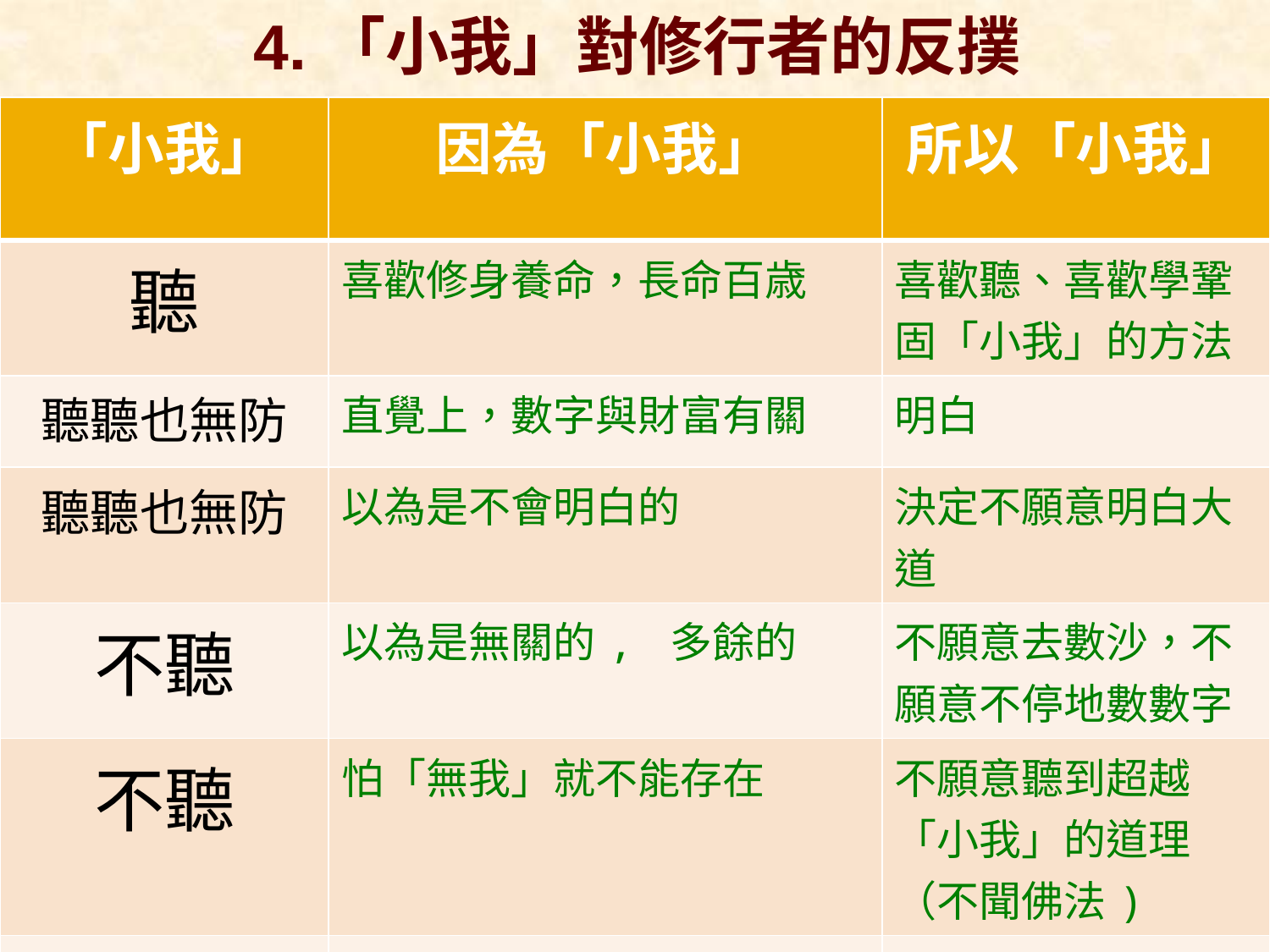

4.「小我」對修行者的反撲
| 「小我」 | 因為「小我」 | 所以「小我」 |
| --- | --- | --- |
| 聽 | 喜歡修身養命，長命百歳 | 喜歡聽、喜歡學鞏固「小我」的方法 |
| 聽聽也無防 | 直覺上，數字與財富有關 | 明白 |
| 聽聽也無防 | 以為是不會明白的 | 決定不願意明白大道 |
| 不聽 | 以為是無關的, 多餘的 | 不願意去數沙，不願意不停地數數字 |
| 不聽 | 怕「無我」就不能存在 | 不願意聽到超越 「小我」的道理（不聞佛法) |
| 明 | 無應用, 不明如何應用,所以與我無關. | 馬上又無明 |
27